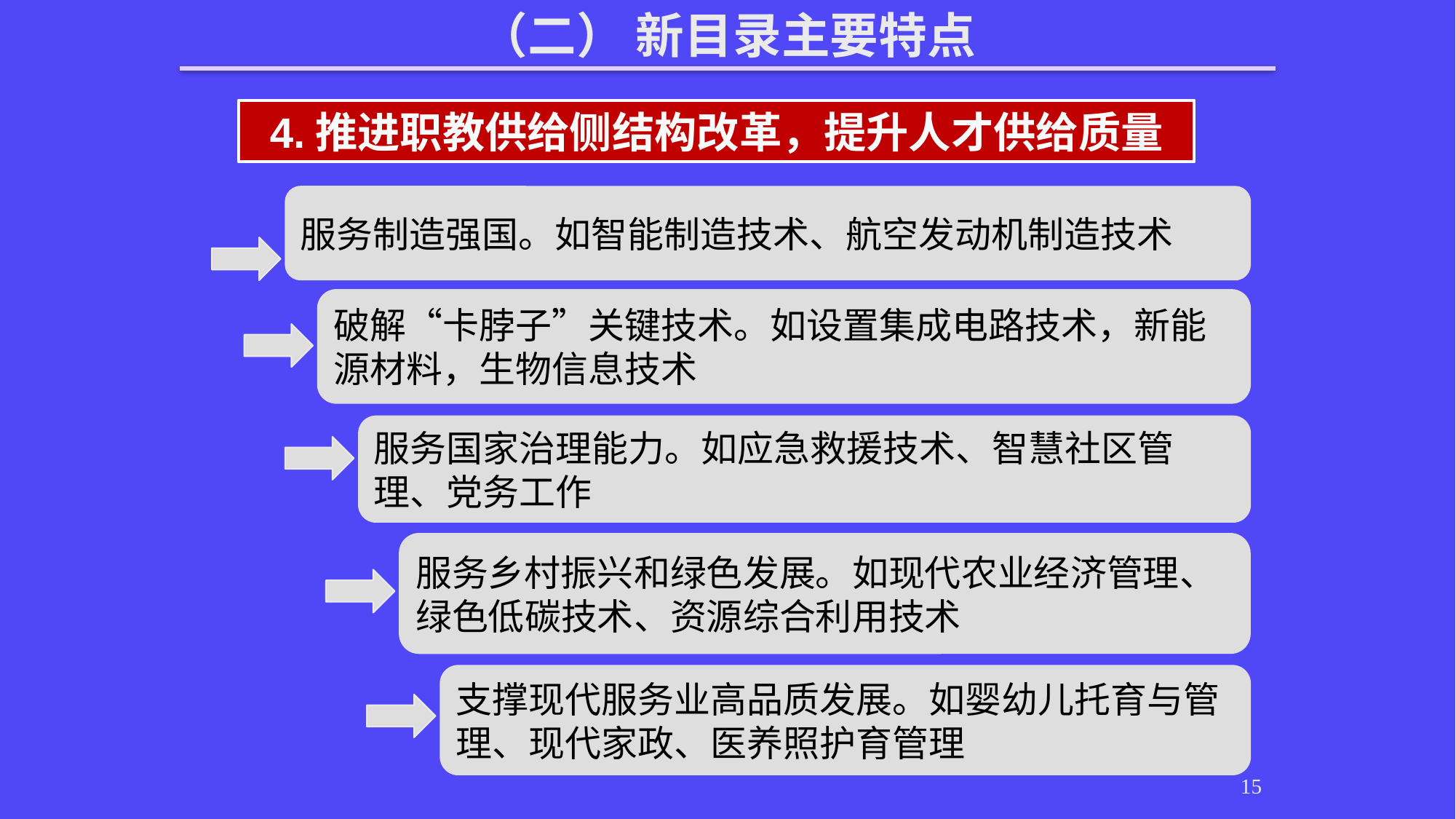

（二） 新目录主要特点

4.推进职教供给侧结构改革，提升人才供给质量
服务制造强国。如智能制造技术、航空发动机制造技术

破解“卡脖子”关键技术。如设置集成电路技术，新能源材料，生物信息技术

服务国家治理能力。如应急救援技术、智慧社区管理、党务工作

服务乡村振兴和绿色发展。如现代农业经济管理、绿色低碳技术、资源综合利用技术

支撑现代服务业高品质发展。如婴幼儿托育与管理、现代家政、医养照护育管理

15